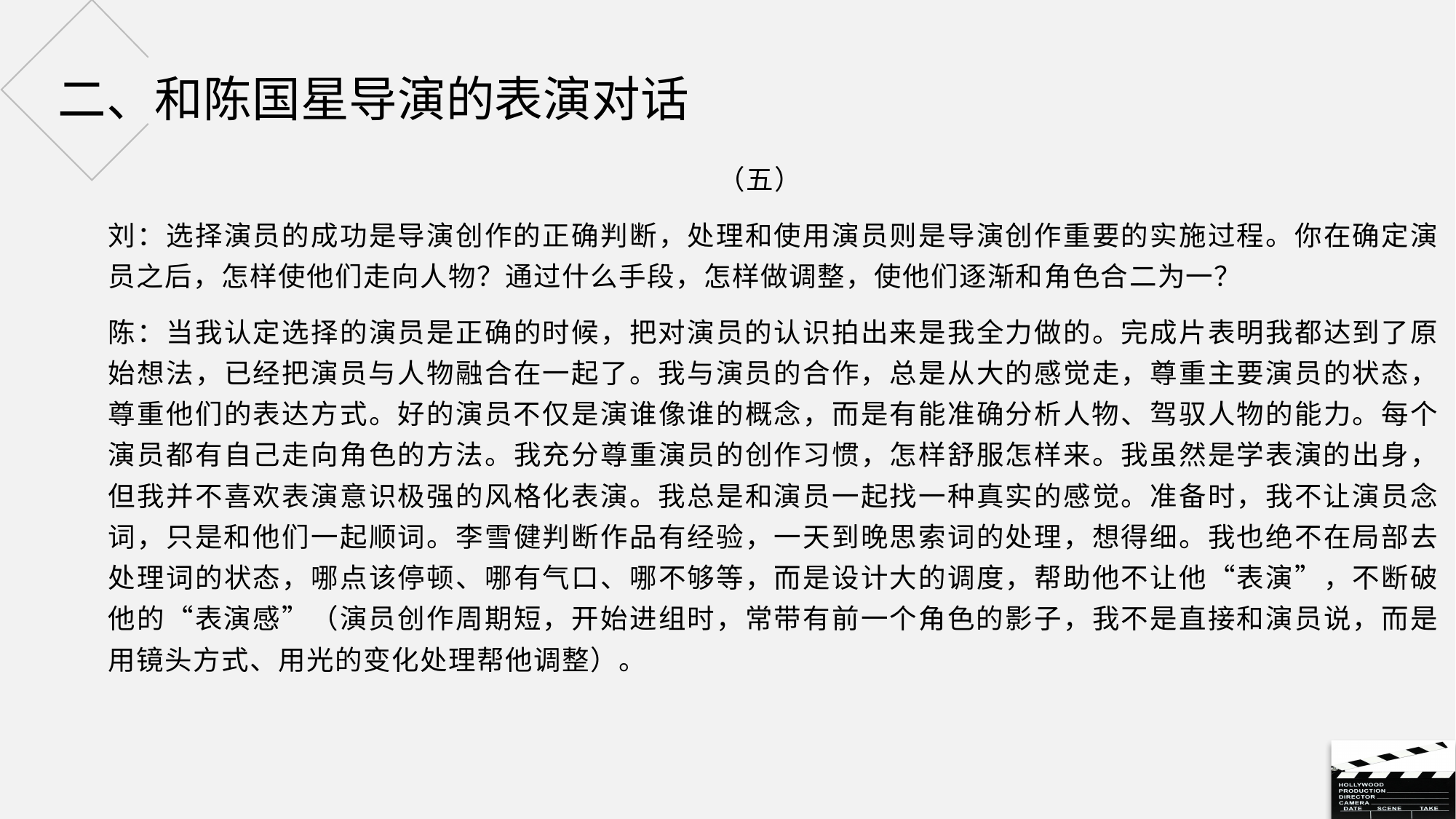

# 二、和陈国星导演的表演对话
（五）
刘：选择演员的成功是导演创作的正确判断，处理和使用演员则是导演创作重要的实施过程。你在确定演员之后，怎样使他们走向人物？通过什么手段，怎样做调整，使他们逐渐和角色合二为一？
陈：当我认定选择的演员是正确的时候，把对演员的认识拍出来是我全力做的。完成片表明我都达到了原始想法，已经把演员与人物融合在一起了。我与演员的合作，总是从大的感觉走，尊重主要演员的状态，尊重他们的表达方式。好的演员不仅是演谁像谁的概念，而是有能准确分析人物、驾驭人物的能力。每个演员都有自己走向角色的方法。我充分尊重演员的创作习惯，怎样舒服怎样来。我虽然是学表演的出身，但我并不喜欢表演意识极强的风格化表演。我总是和演员一起找一种真实的感觉。准备时，我不让演员念词，只是和他们一起顺词。李雪健判断作品有经验，一天到晚思索词的处理，想得细。我也绝不在局部去处理词的状态，哪点该停顿、哪有气口、哪不够等，而是设计大的调度，帮助他不让他“表演”，不断破他的“表演感”（演员创作周期短，开始进组时，常带有前一个角色的影子，我不是直接和演员说，而是用镜头方式、用光的变化处理帮他调整）。